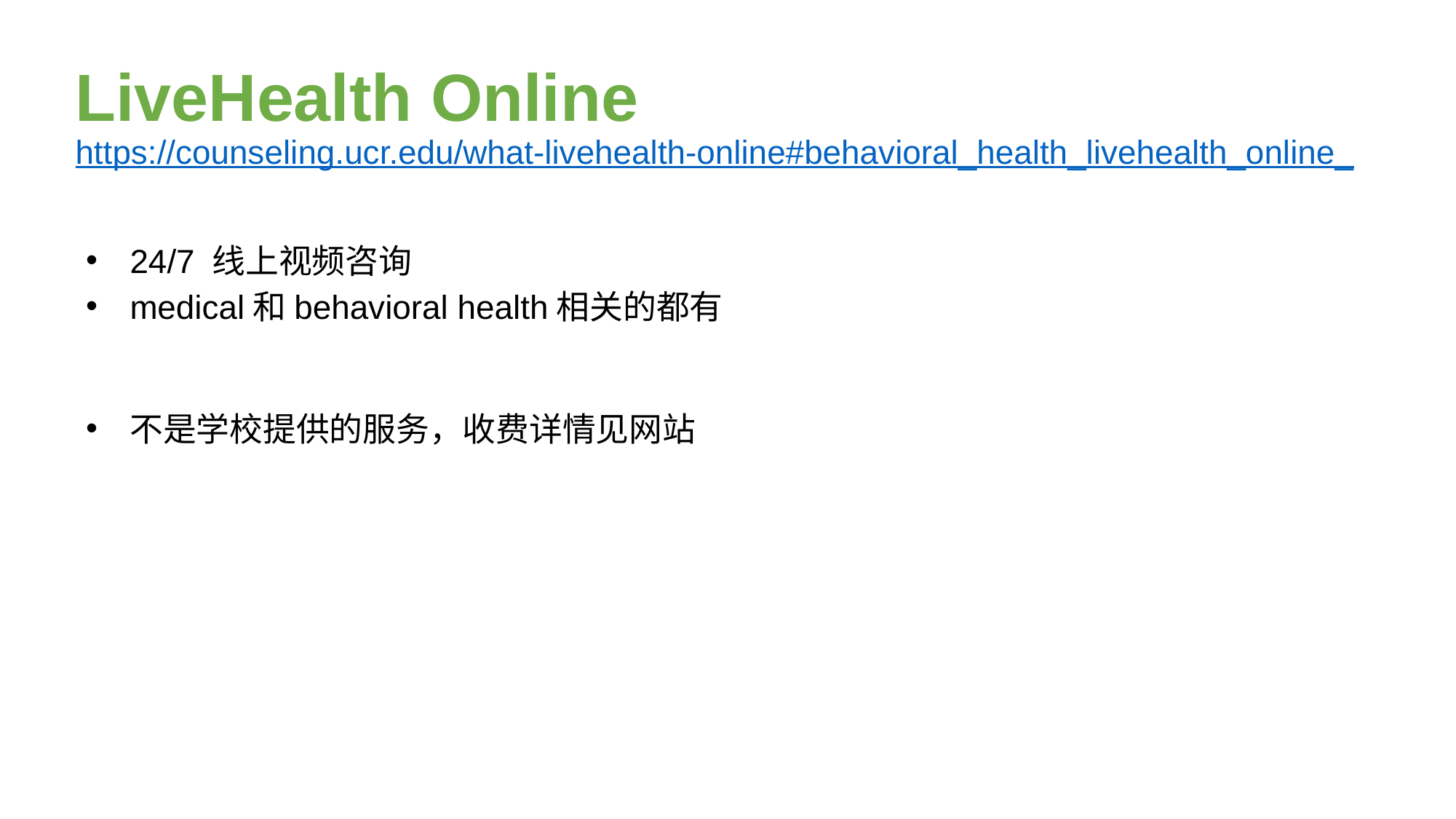

# LiveHealth Online https://counseling.ucr.edu/what-livehealth-online#behavioral_health_livehealth_online_
24/7 线上视频咨询
medical和behavioral health相关的都有

不是学校提供的服务，收费详情见网站